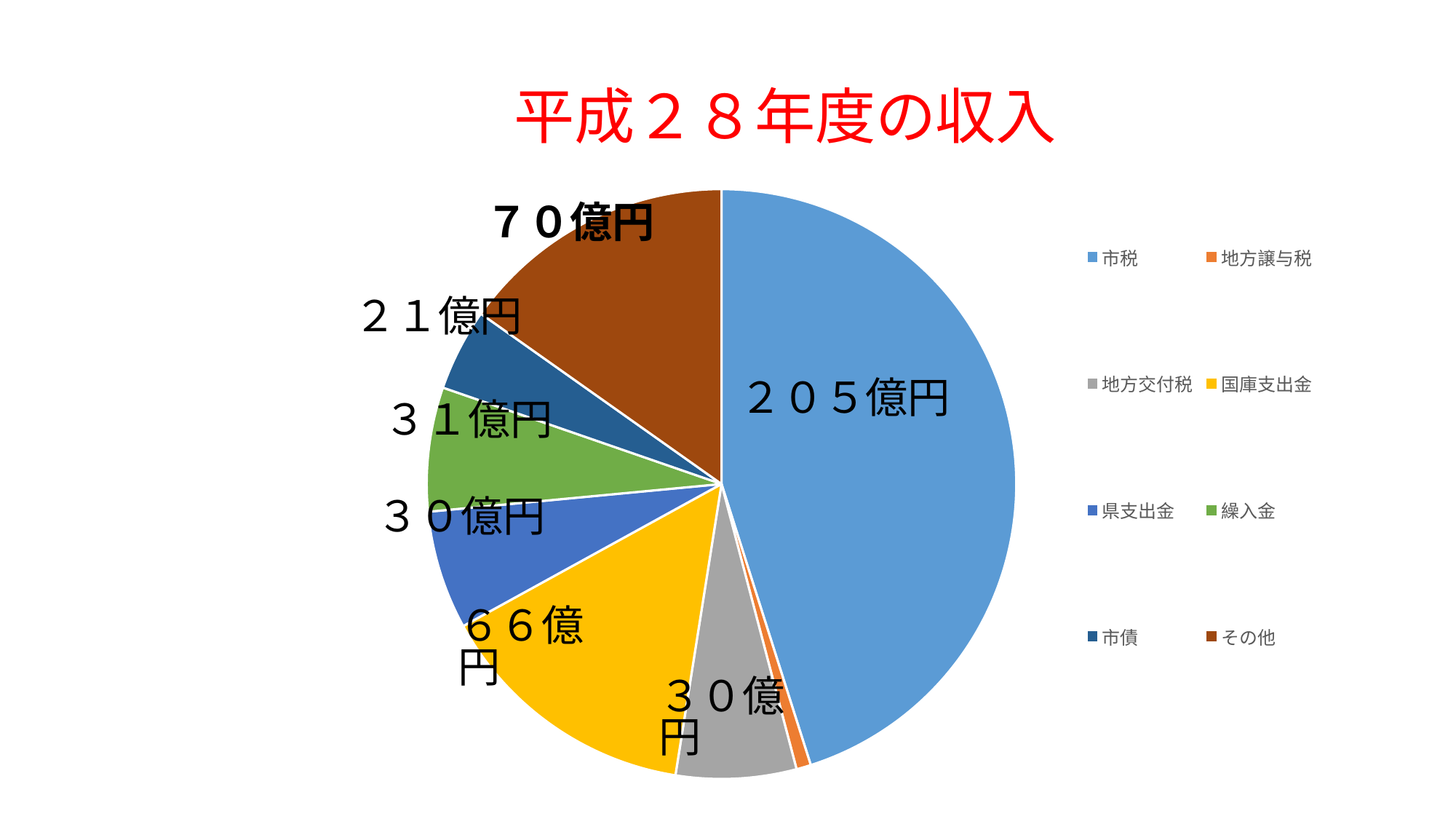

### Chart: 平成２８年度の収入

| Category | 平成２８年度の収入 |
|---|---|
| 市税 | 45.1 |
| 地方譲与税 | 0.8 |
| 地方交付税 | 6.6 |
| 国庫支出金 | 14.5 |
| 県支出金 | 6.5 |
| 繰入金 | 6.8 |
| 市債 | 4.5 |
| その他 | 15.2 |